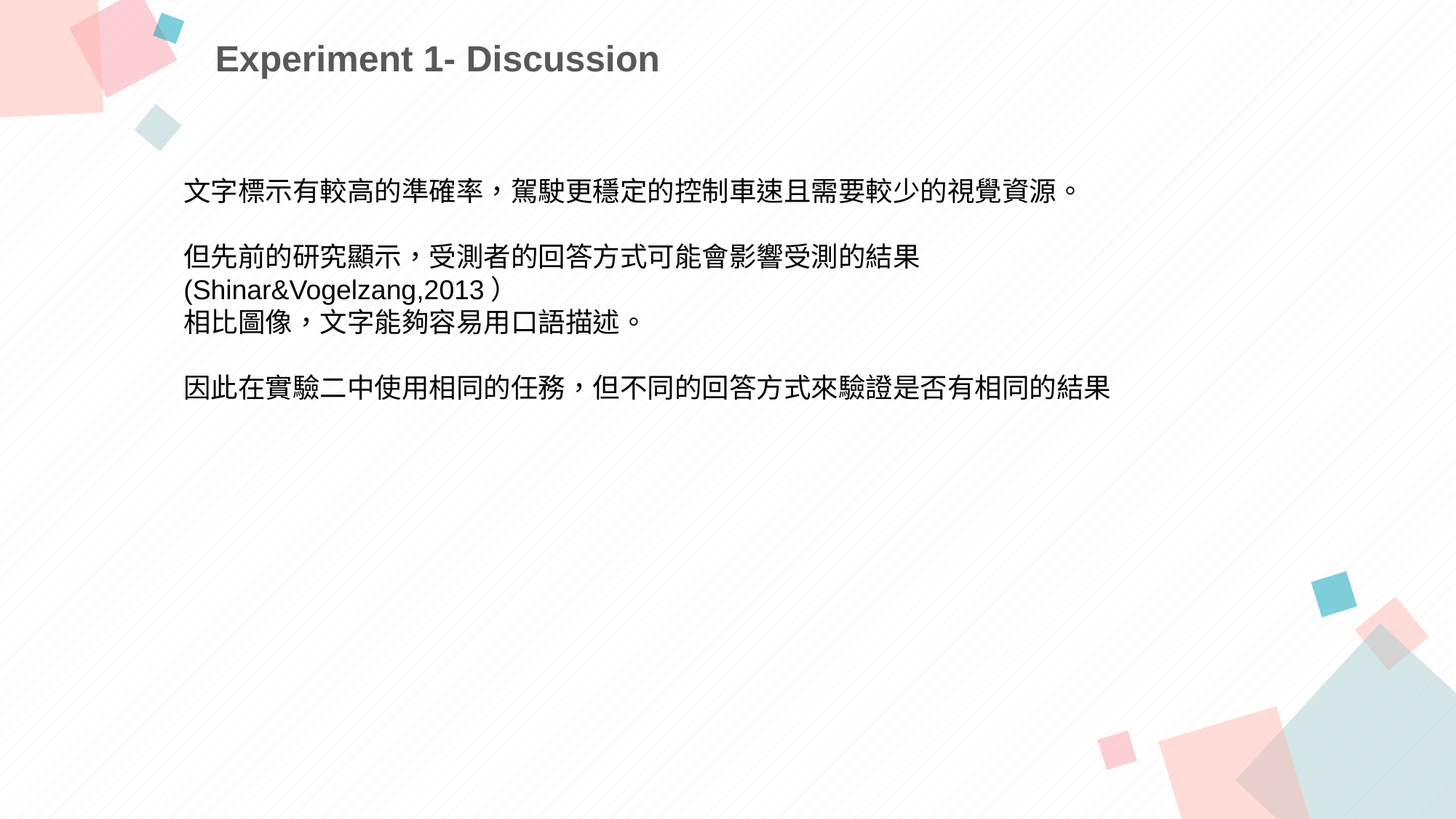

Experiment 1- Discussion
文字標示有較高的準確率，駕駛更穩定的控制車速且需要較少的視覺資源。

但先前的研究顯示，受測者的回答方式可能會影響受測的結果(Shinar&Vogelzang,2013）
相比圖像，文字能夠容易用口語描述。

因此在實驗二中使用相同的任務，但不同的回答方式來驗證是否有相同的結果